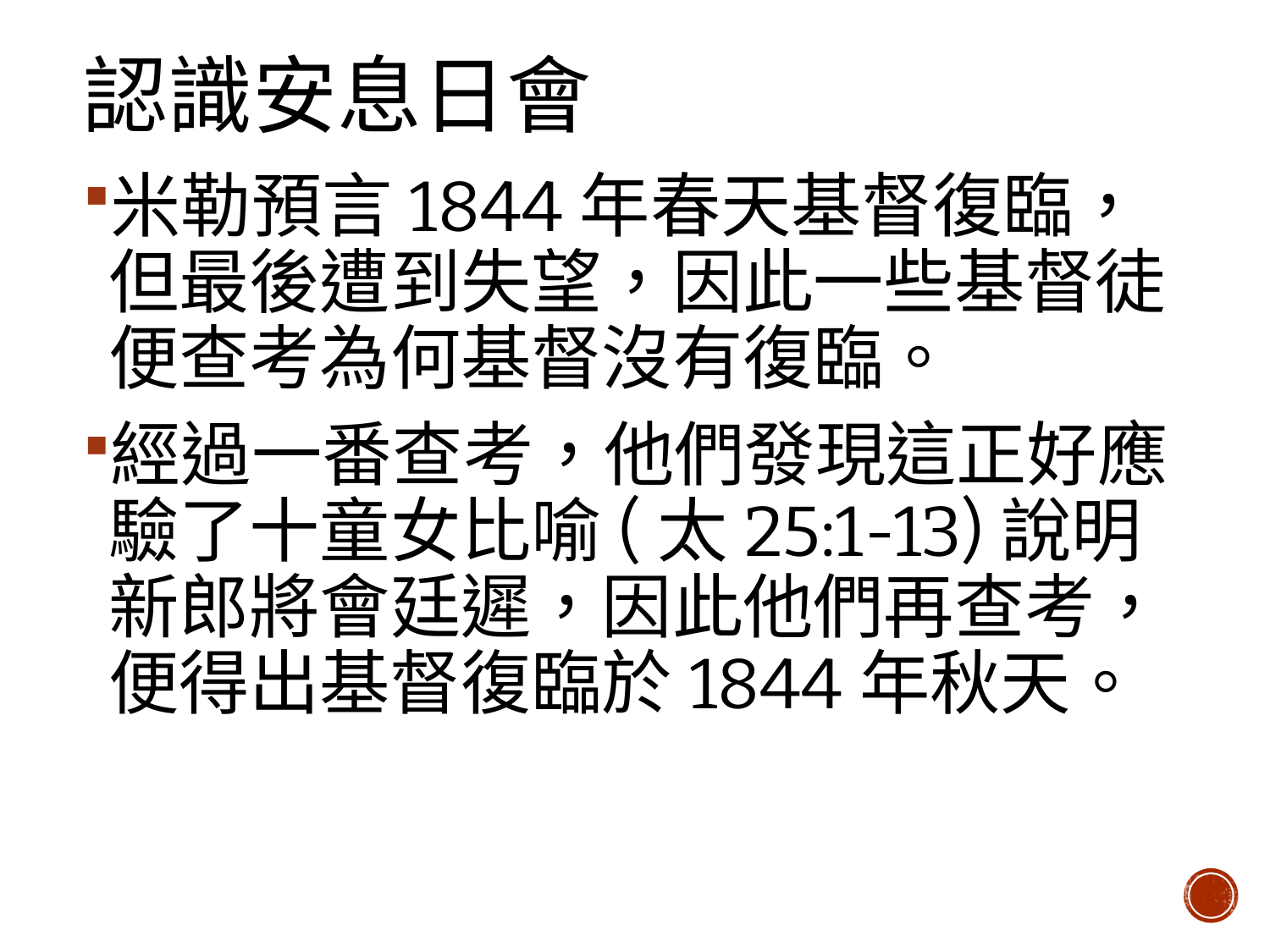

# 認識安息日會
米勒預言1844年春天基督復臨，但最後遭到失望，因此一些基督徒便查考為何基督沒有復臨。
經過一番查考，他們發現這正好應驗了十童女比喻(太25:1-13)說明新郎將會廷遲，因此他們再查考，便得出基督復臨於1844年秋天。